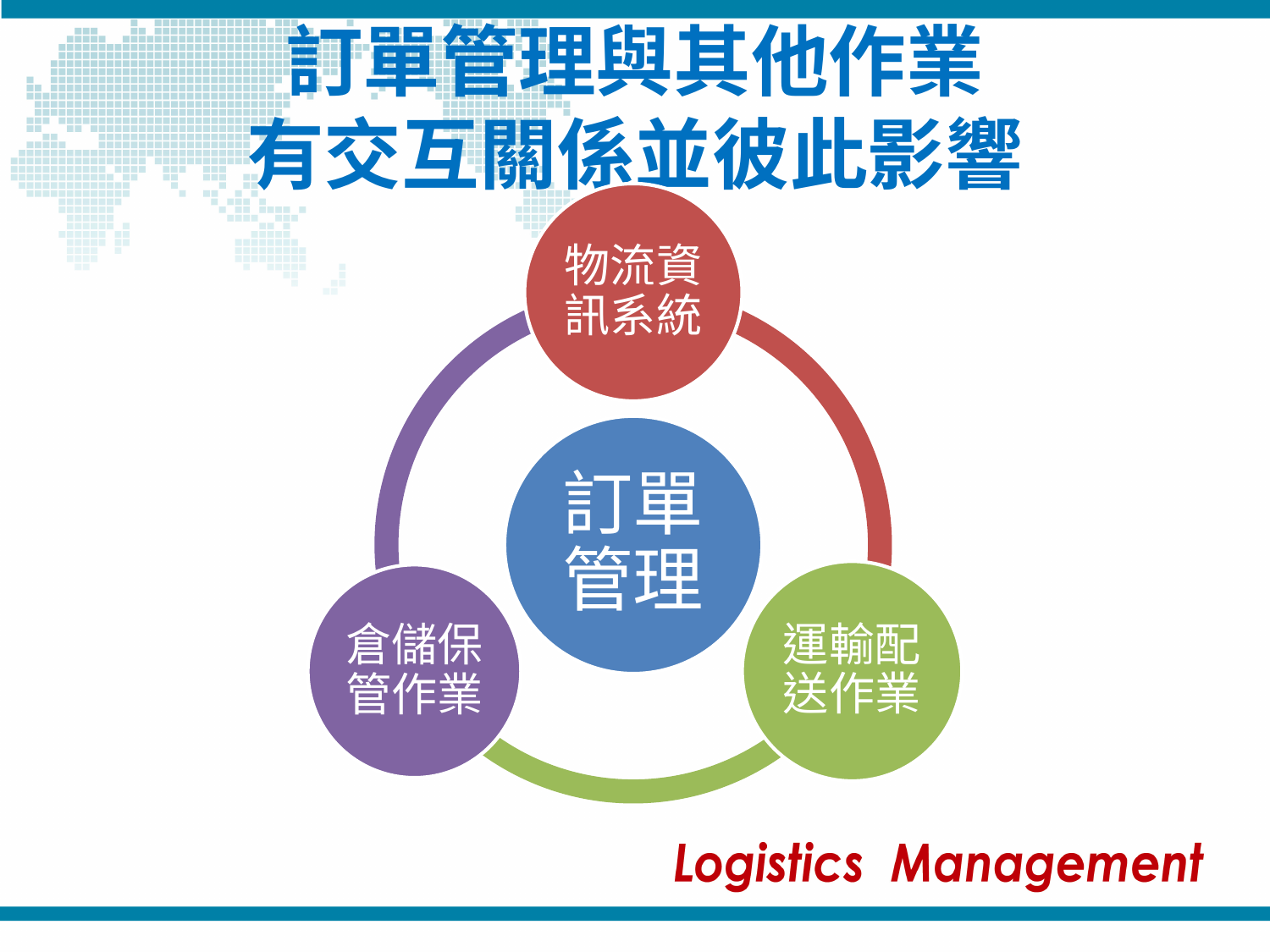

# 訂單管理與其他作業 有交互關係並彼此影響
訂單管理
物流資訊系統
運輸配送作業
倉儲保管作業